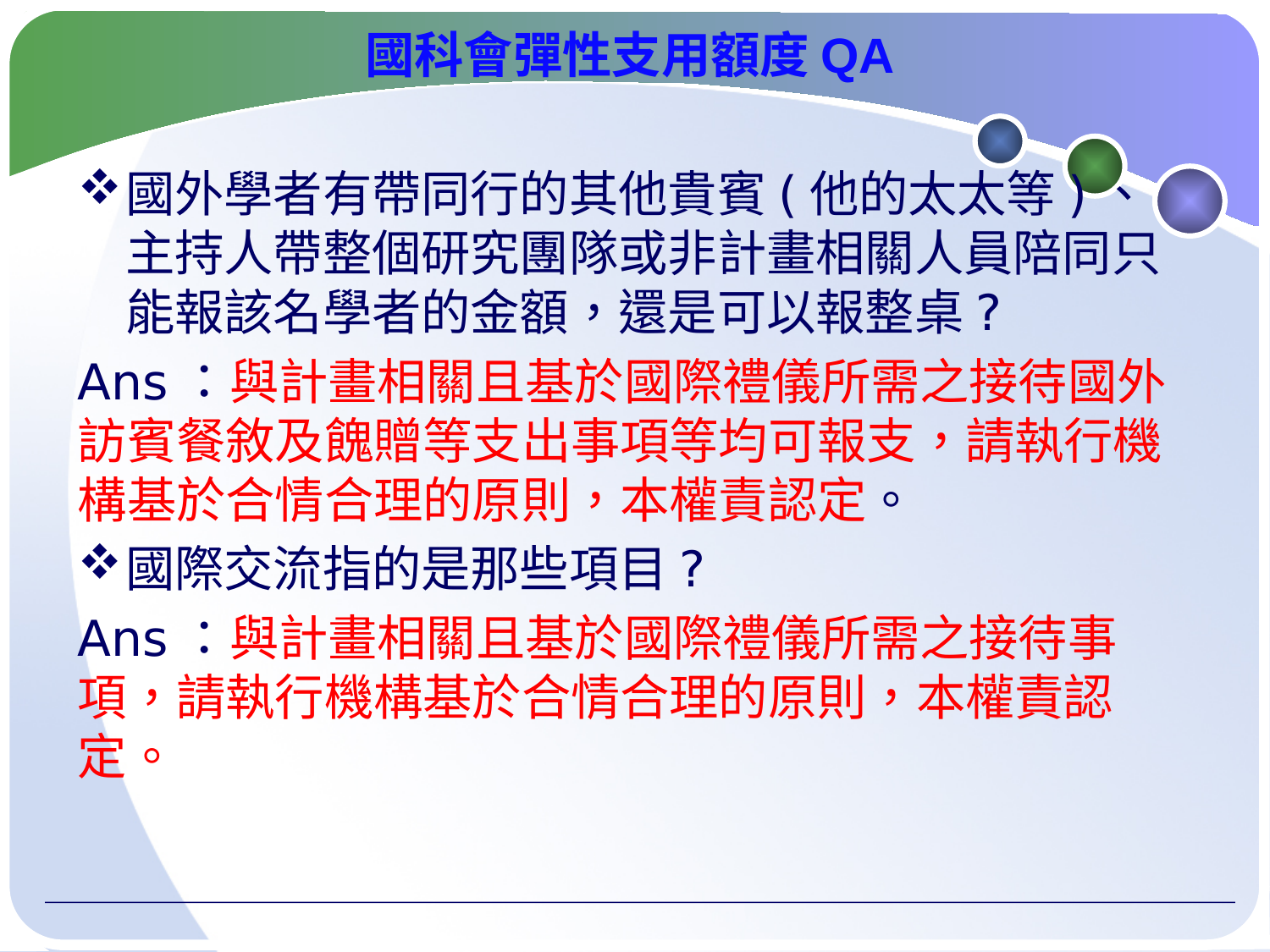

# 國科會彈性支用額度QA
國外學者有帶同行的其他貴賓(他的太太等)、主持人帶整個研究團隊或非計畫相關人員陪同只能報該名學者的金額，還是可以報整桌?
Ans：與計畫相關且基於國際禮儀所需之接待國外訪賓餐敘及餽贈等支出事項等均可報支，請執行機構基於合情合理的原則，本權責認定。
國際交流指的是那些項目?
Ans：與計畫相關且基於國際禮儀所需之接待事項，請執行機構基於合情合理的原則，本權責認定。